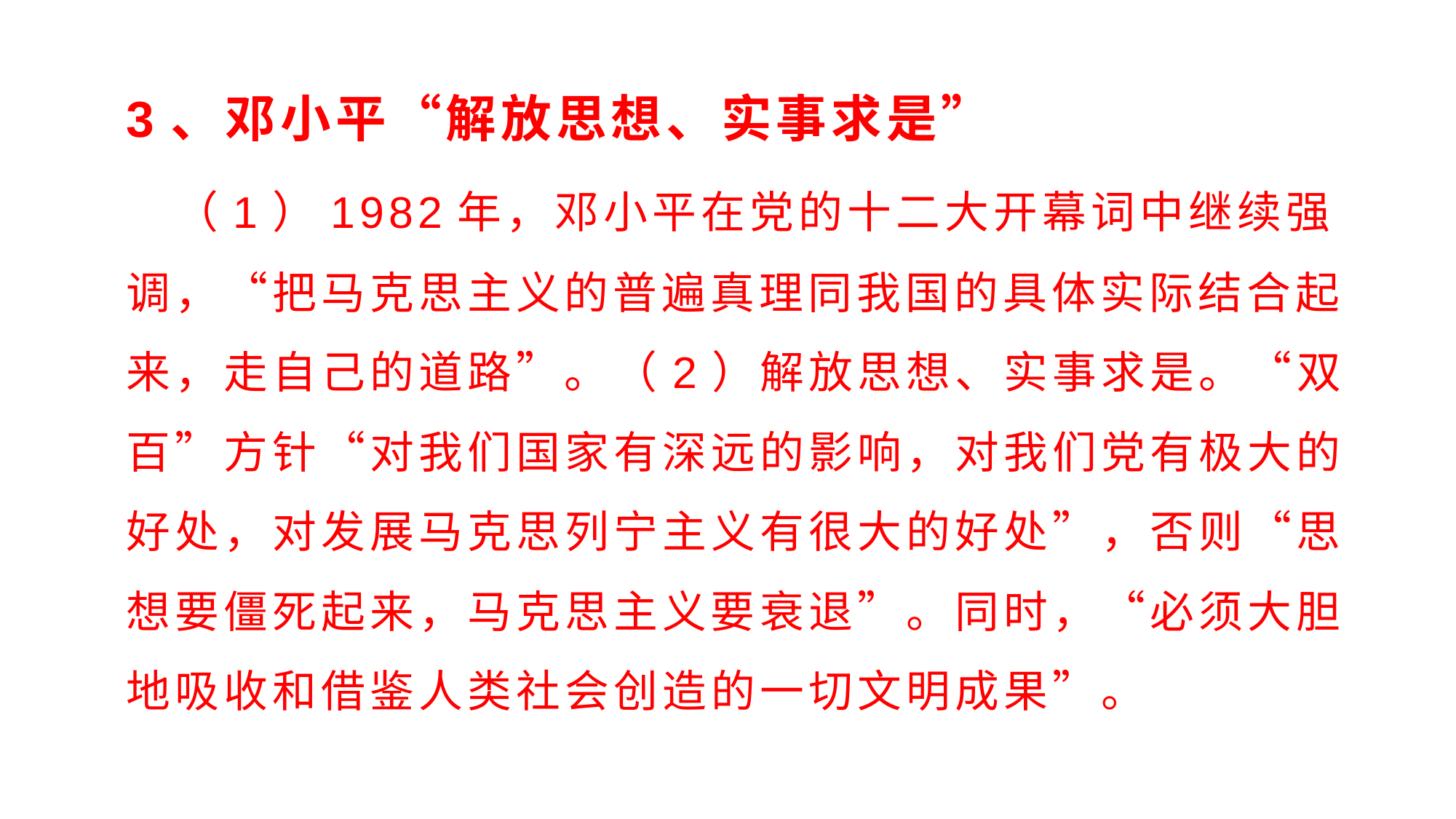

# 3、邓小平“解放思想、实事求是” （1）1982年，邓小平在党的十二大开幕词中继续强调，“把马克思主义的普遍真理同我国的具体实际结合起来，走自己的道路”。（2）解放思想、实事求是。“双百”方针“对我们国家有深远的影响，对我们党有极大的好处，对发展马克思列宁主义有很大的好处”，否则“思想要僵死起来，马克思主义要衰退”。同时，“必须大胆地吸收和借鉴人类社会创造的一切文明成果”。